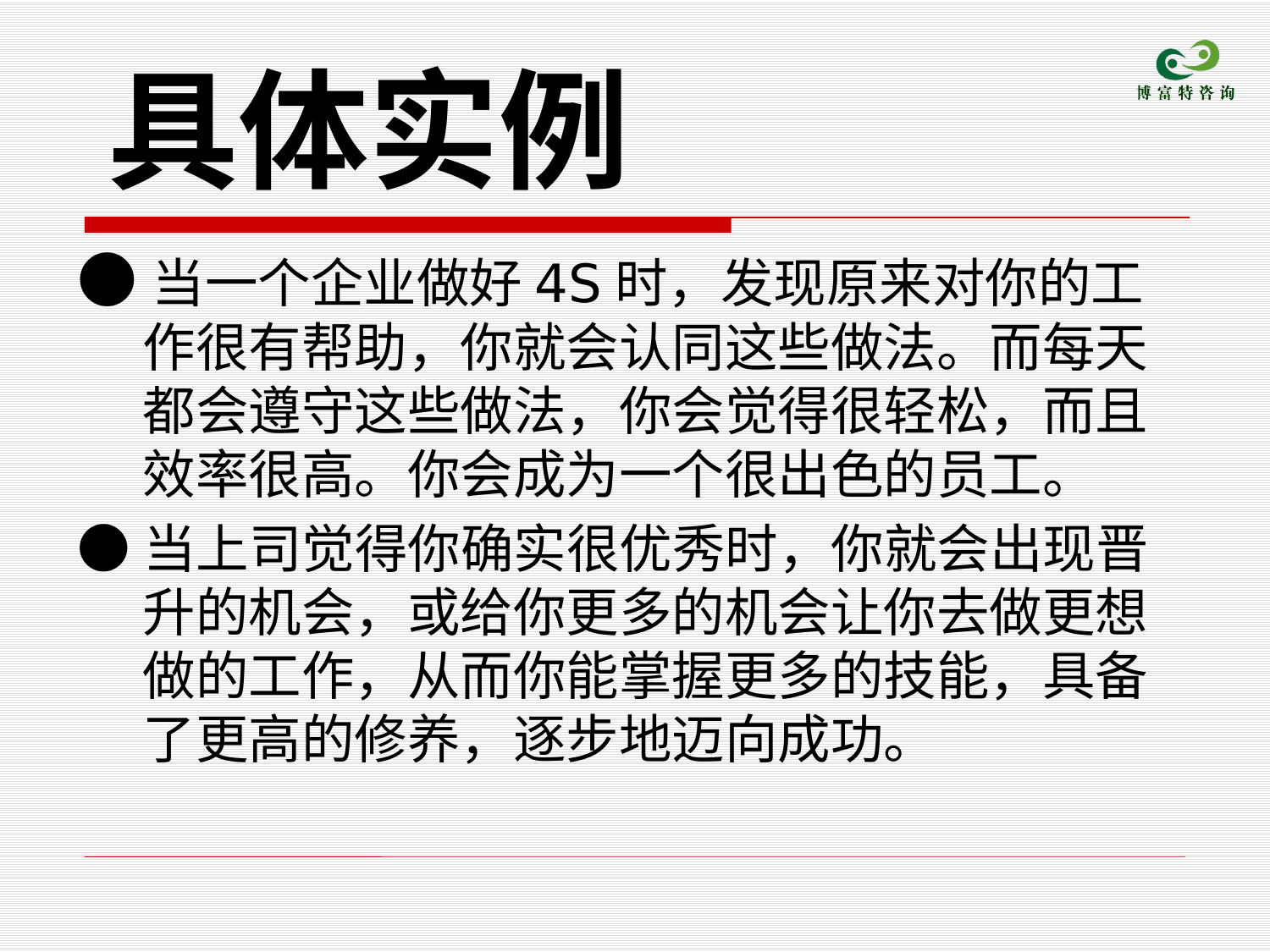

# 具体实例
●当一个企业做好4S时，发现原来对你的工作很有帮助，你就会认同这些做法。而每天都会遵守这些做法，你会觉得很轻松，而且效率很高。你会成为一个很出色的员工。
●当上司觉得你确实很优秀时，你就会出现晋升的机会，或给你更多的机会让你去做更想做的工作，从而你能掌握更多的技能，具备了更高的修养，逐步地迈向成功。
277